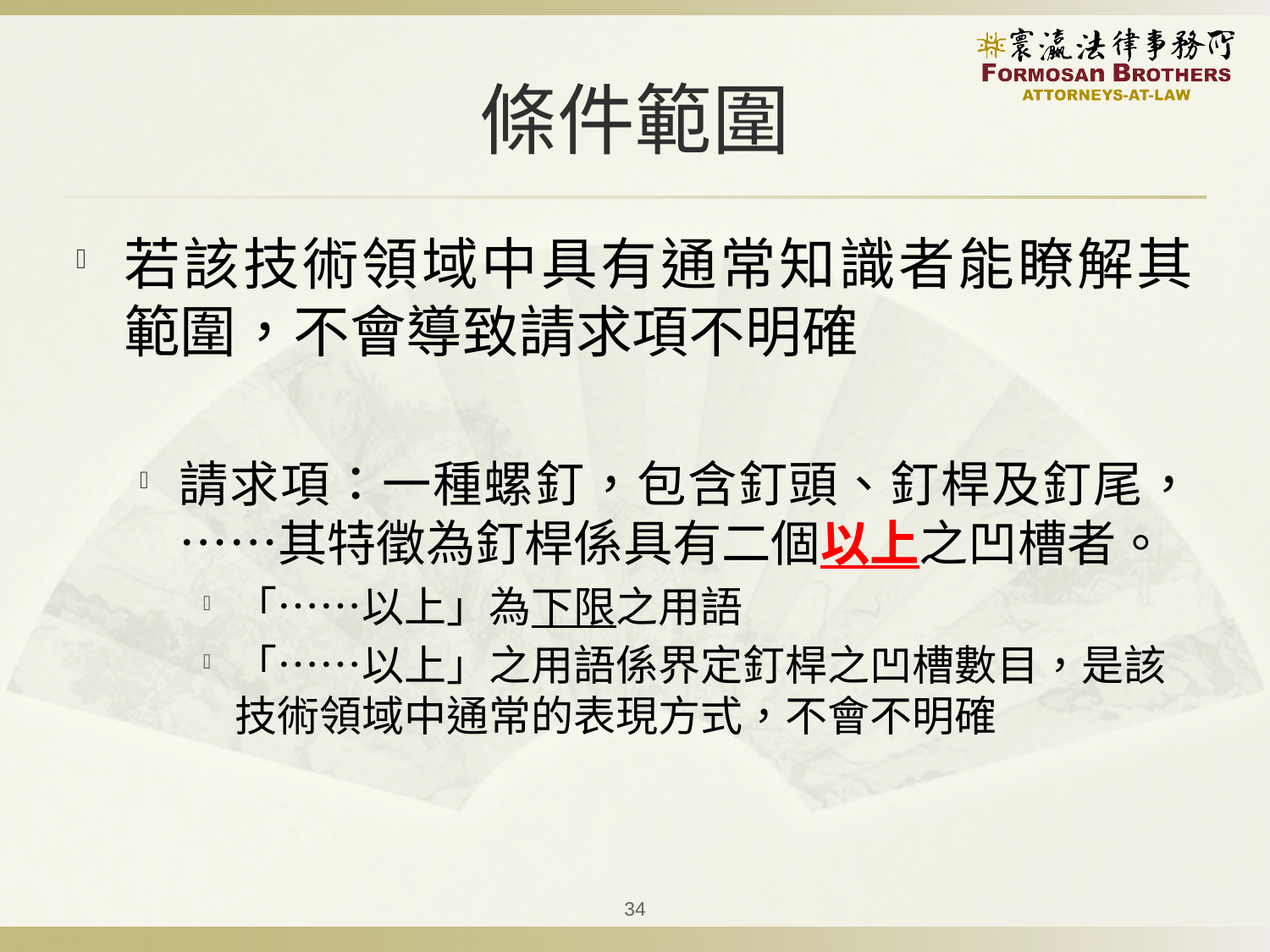

# 條件範圍
若該技術領域中具有通常知識者能瞭解其範圍，不會導致請求項不明確

請求項：一種螺釘，包含釘頭、釘桿及釘尾，……其特徵為釘桿係具有二個以上之凹槽者。
「……以上」為下限之用語
「……以上」之用語係界定釘桿之凹槽數目，是該技術領域中通常的表現方式，不會不明確
34